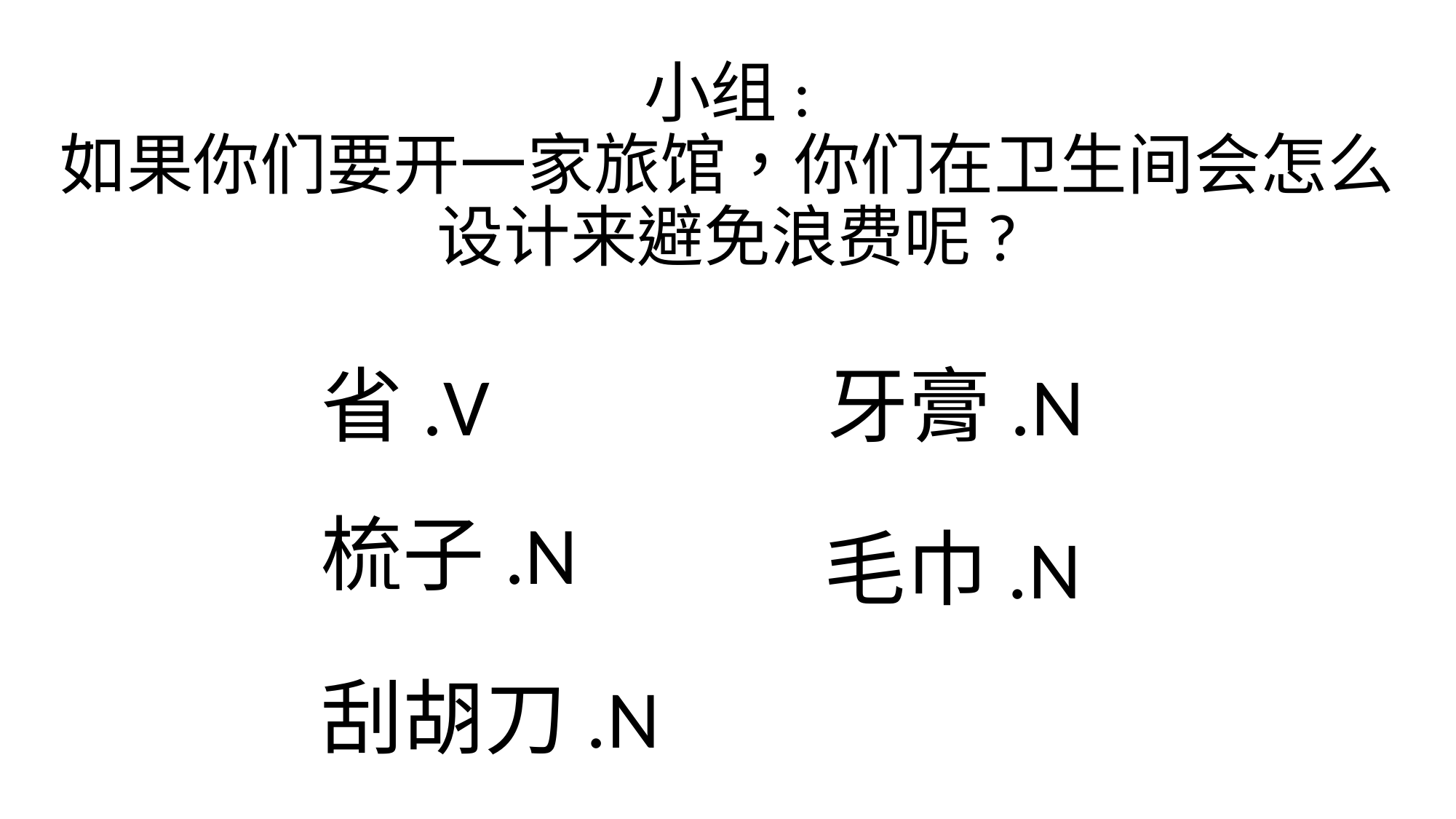

# 小组: 如果你们要开一家旅馆，你们在卫生间会怎么设计来避免浪费呢?
省.V
牙膏.N
毛巾.N
梳子.N
刮胡刀.N